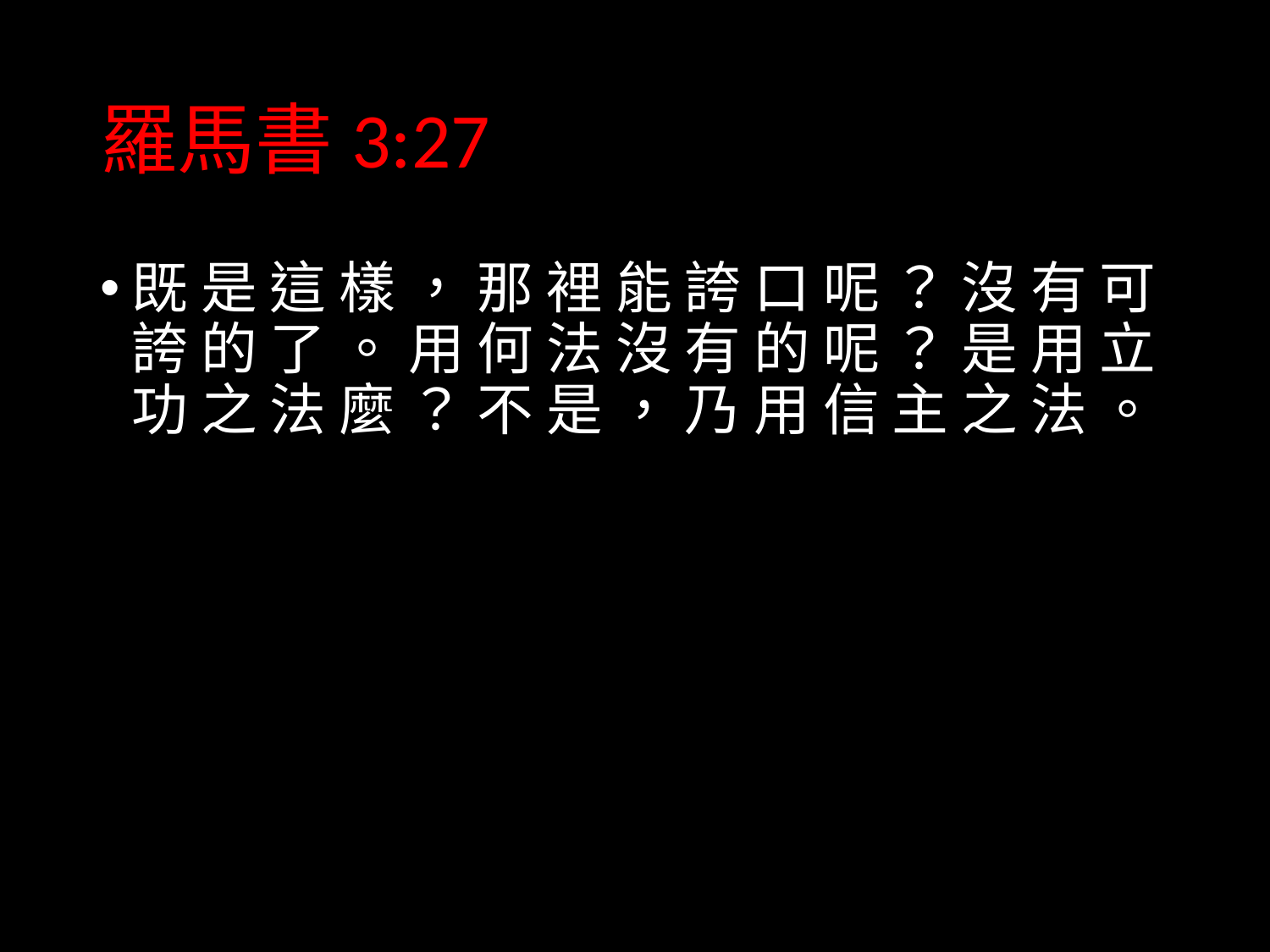

# 羅馬書3:27
既 是 這 樣 ， 那 裡 能 誇 口 呢 ？ 沒 有 可 誇 的 了 。 用 何 法 沒 有 的 呢 ？ 是 用 立 功 之 法 麼 ？ 不 是 ， 乃 用 信 主 之 法 。